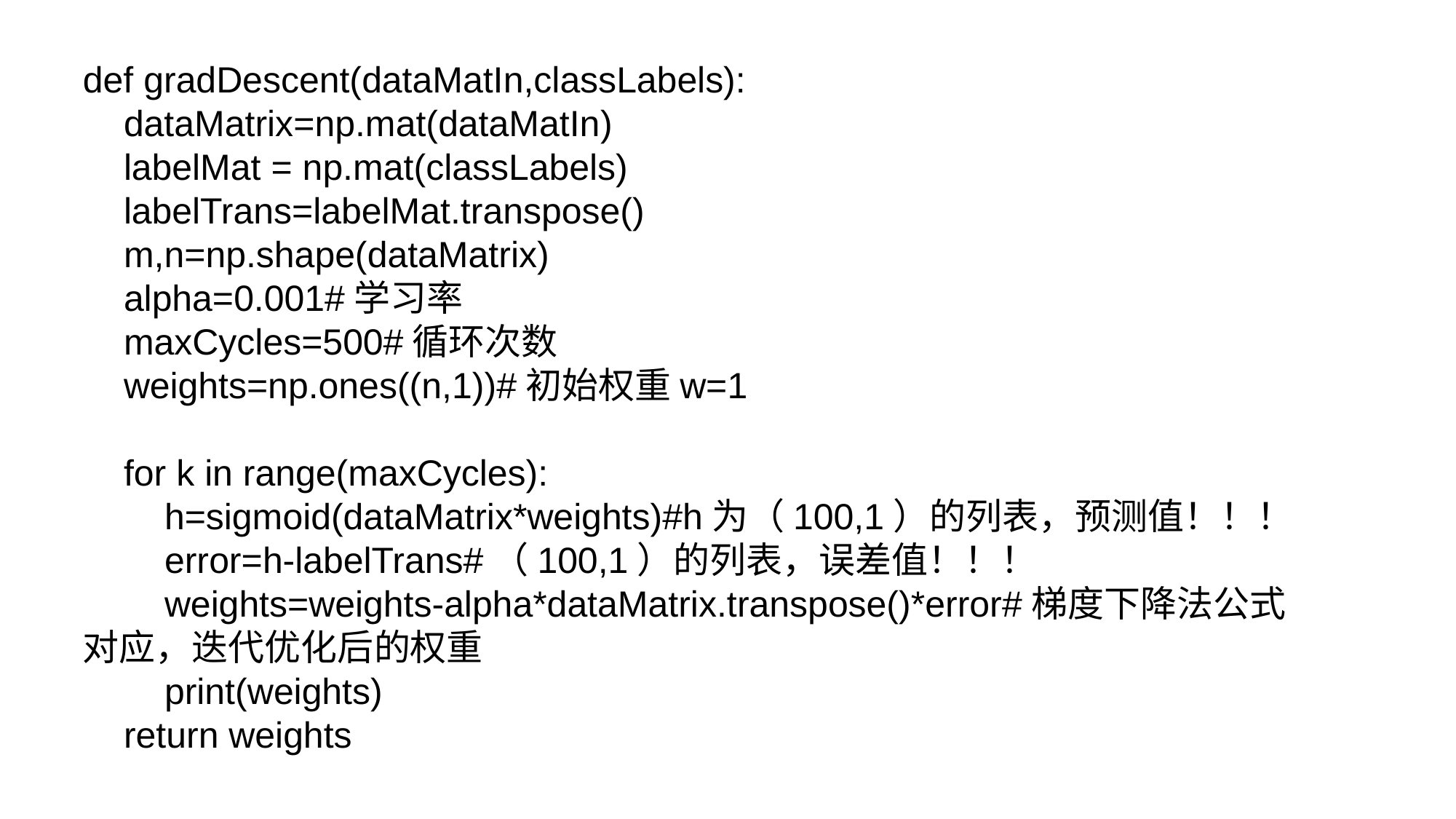

def gradDescent(dataMatIn,classLabels):
    dataMatrix=np.mat(dataMatIn)
    labelMat = np.mat(classLabels)
    labelTrans=labelMat.transpose()
    m,n=np.shape(dataMatrix)
    alpha=0.001#学习率
    maxCycles=500#循环次数
    weights=np.ones((n,1))#初始权重w=1

    for k in range(maxCycles):
        h=sigmoid(dataMatrix*weights)#h为（100,1）的列表，预测值！！！
        error=h-labelTrans#（100,1）的列表，误差值！！！
        weights=weights-alpha*dataMatrix.transpose()*error#梯度下降法公式对应，迭代优化后的权重
        print(weights)
    return weights